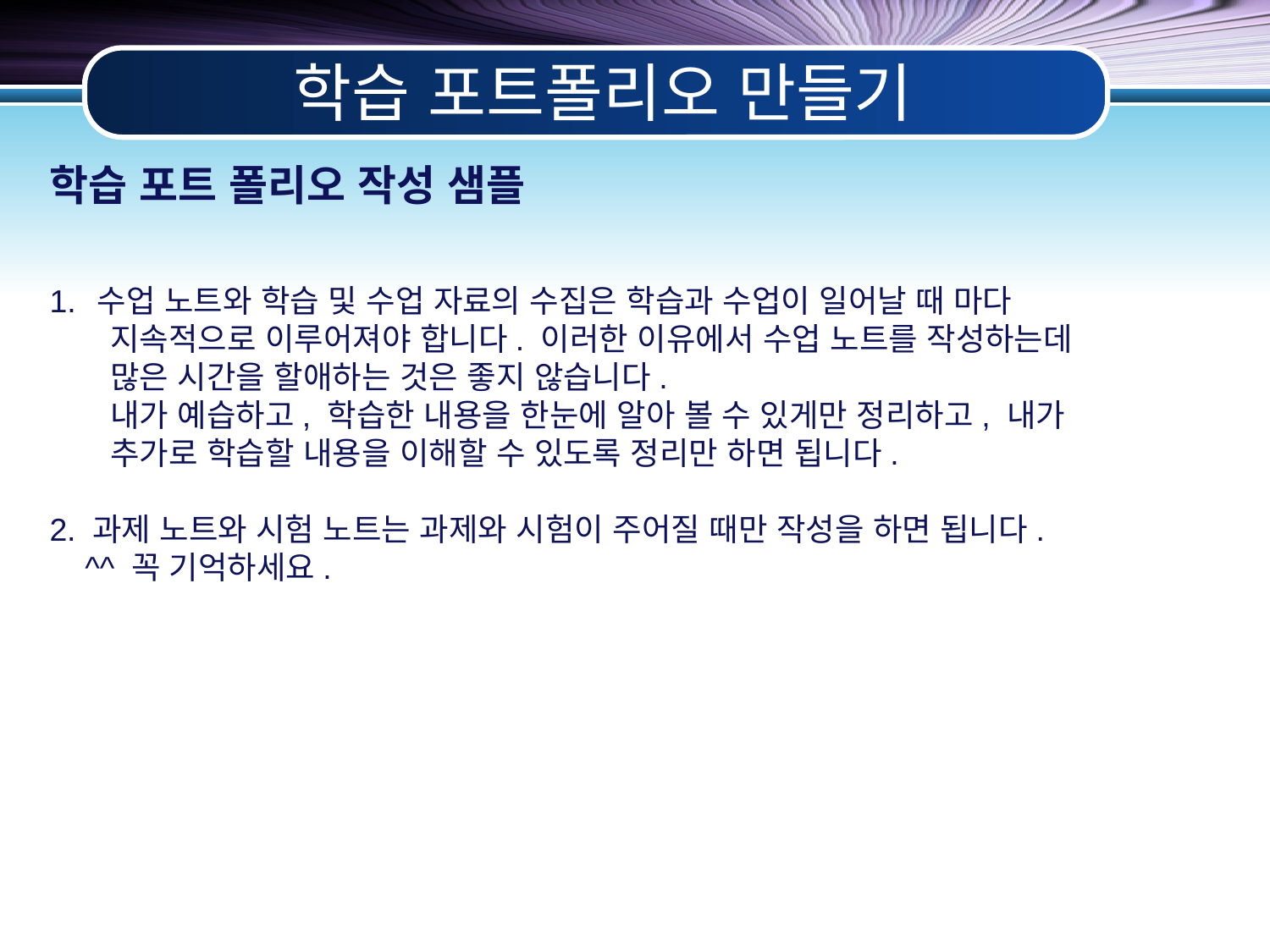

학습 포트폴리오 만들기
학습 포트 폴리오 작성 샘플
수업 노트와 학습 및 수업 자료의 수집은 학습과 수업이 일어날 때 마다
      지속적으로 이루어져야 합니다. 이러한 이유에서 수업 노트를 작성하는데
      많은 시간을 할애하는 것은 좋지 않습니다.
      내가 예습하고, 학습한 내용을 한눈에 알아 볼 수 있게만 정리하고, 내가
      추가로 학습할 내용을 이해할 수 있도록 정리만 하면 됩니다.

2. 과제 노트와 시험 노트는 과제와 시험이 주어질 때만 작성을 하면 됩니다.
    ^^ 꼭 기억하세요.